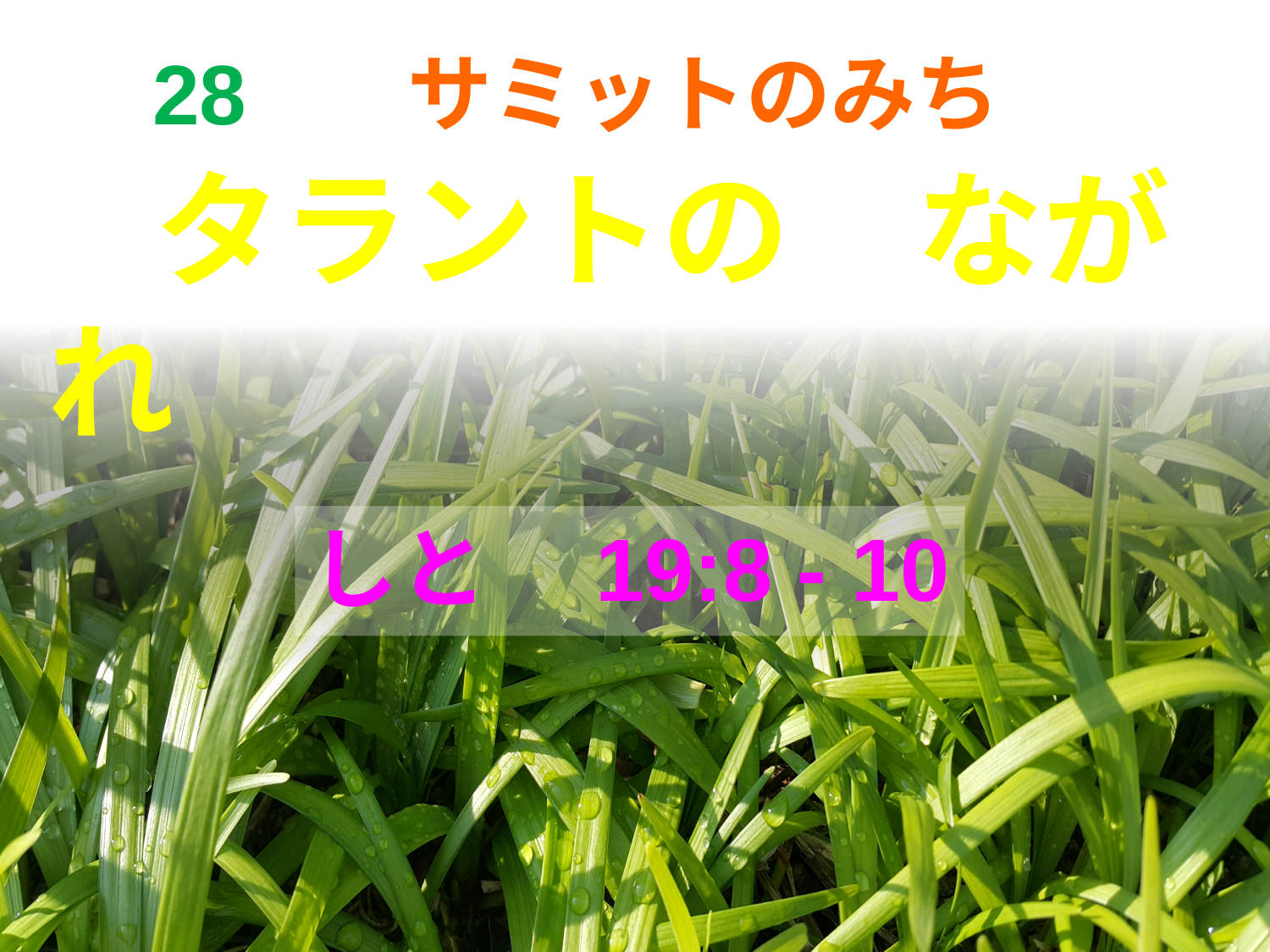

# 28      サミットのみち タラントの　ながれ
しと　19:8 - 10